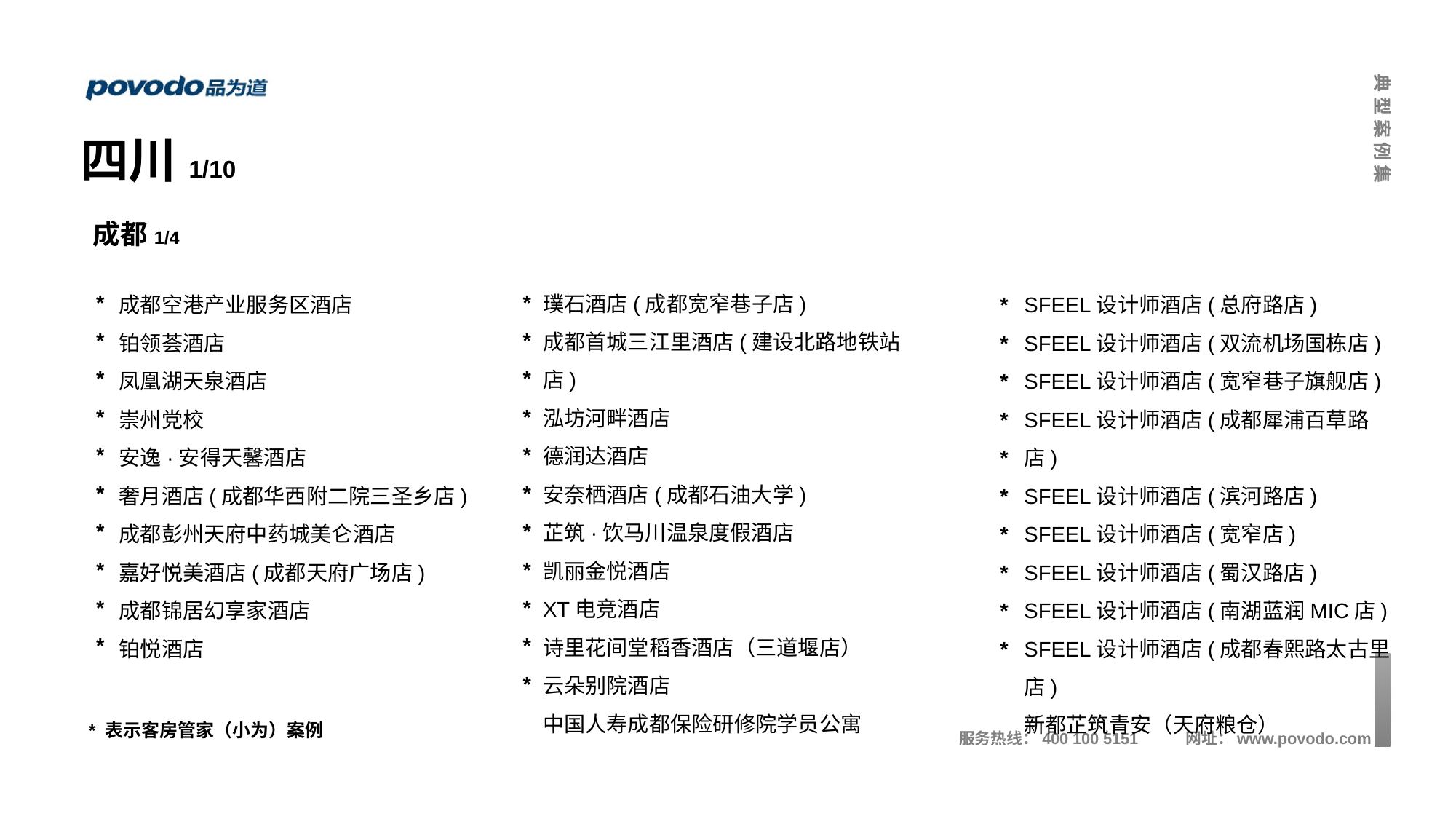

四川1/10
成都1/4
*
*
*
*
*
*
*
*
*
*
*
*
*
*
*
*
*
*
*
*
*

璞石酒店(成都宽窄巷子店)
成都首城三江里酒店(建设北路地铁站店)
泓坊河畔酒店
德润达酒店
安奈栖酒店(成都石油大学)
芷筑·饮马川温泉度假酒店
凯丽金悦酒店
XT电竞酒店
诗里花间堂稻香酒店（三道堰店）
云朵别院酒店
中国人寿成都保险研修院学员公寓
成都空港产业服务区酒店
铂领荟酒店
凤凰湖天泉酒店
崇州党校
安逸·安得天馨酒店
奢月酒店(成都华西附二院三圣乡店)
成都彭州天府中药城美仑酒店
嘉好悦美酒店(成都天府广场店)
成都锦居幻享家酒店
铂悦酒店
*
*
*
*
*
*
*
*
*
*

SFEEL设计师酒店(总府路店)
SFEEL设计师酒店(双流机场国栋店)
SFEEL设计师酒店(宽窄巷子旗舰店)
SFEEL设计师酒店(成都犀浦百草路店)
SFEEL设计师酒店(滨河路店)
SFEEL设计师酒店(宽窄店)
SFEEL设计师酒店(蜀汉路店)
SFEEL设计师酒店(南湖蓝润MIC店)
SFEEL设计师酒店(成都春熙路太古里店)
新都芷筑青安（天府粮仓）